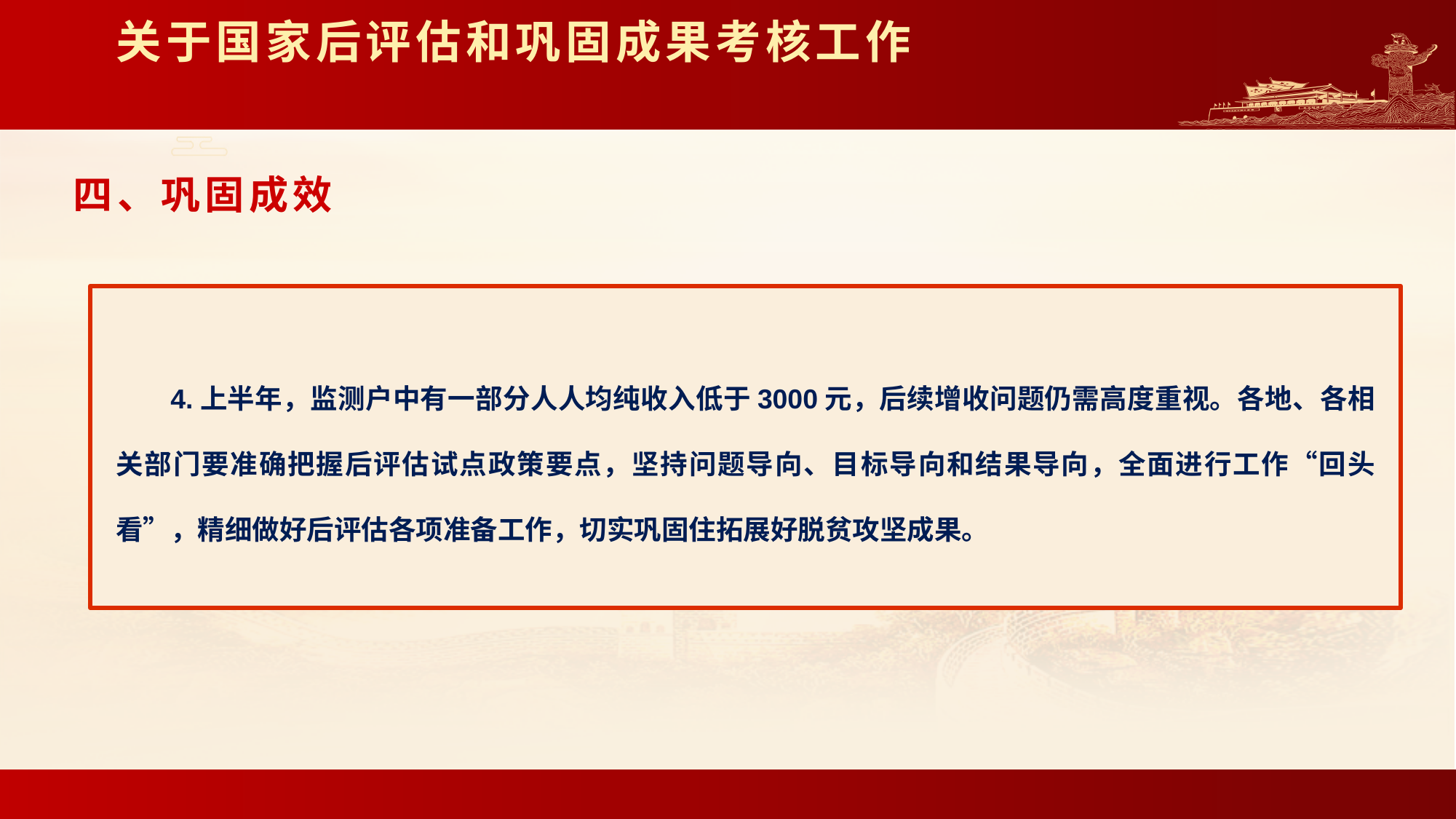

# 关于国家后评估和巩固成果考核工作
四、巩固成效
4.上半年，监测户中有一部分人人均纯收入低于3000元，后续增收问题仍需高度重视。各地、各相关部门要准确把握后评估试点政策要点，坚持问题导向、目标导向和结果导向，全面进行工作“回头看”，精细做好后评估各项准备工作，切实巩固住拓展好脱贫攻坚成果。